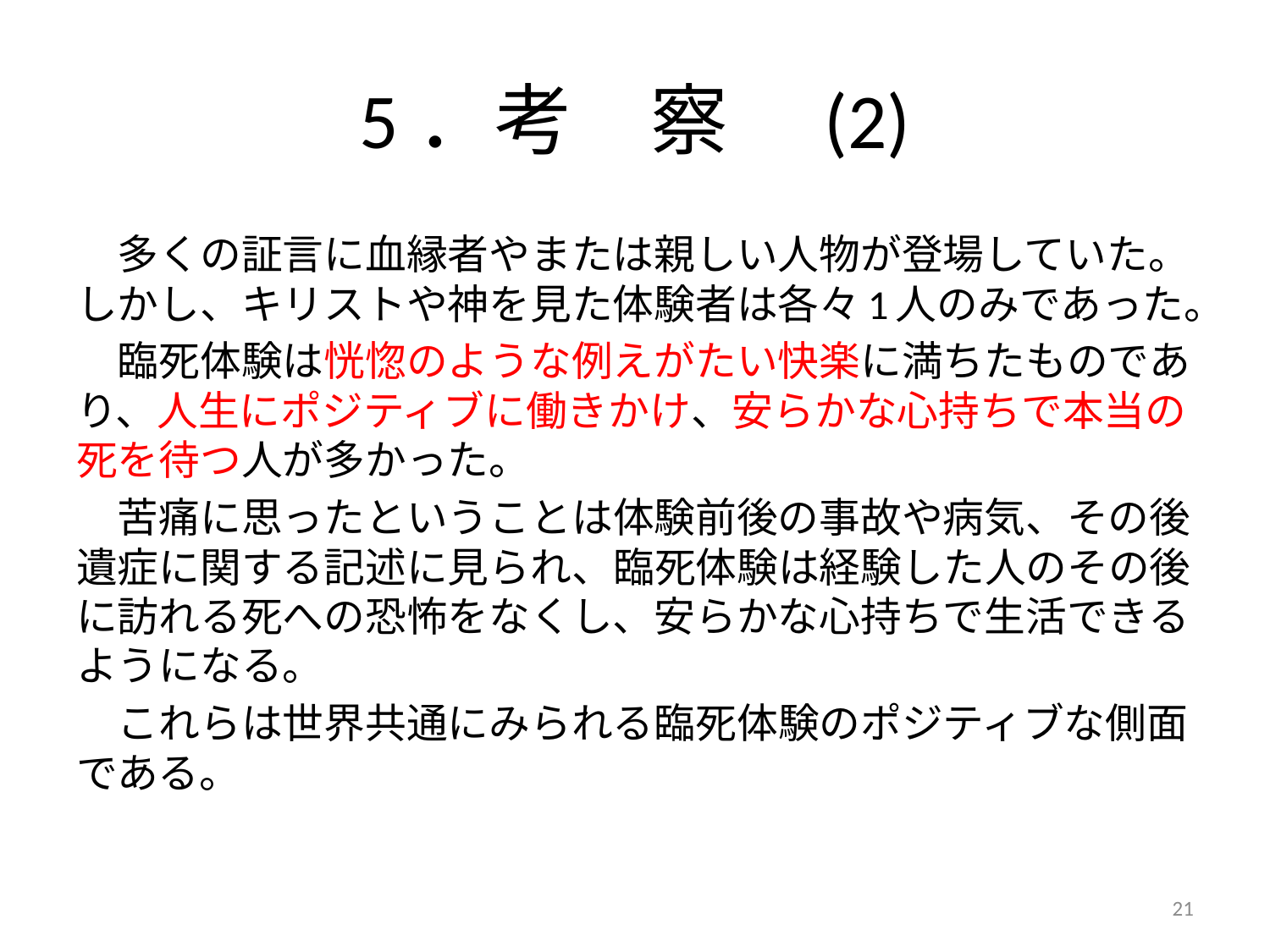

# 5．考　察　(2)
　多くの証言に血縁者やまたは親しい人物が登場していた。しかし、キリストや神を見た体験者は各々1人のみであった。
　臨死体験は恍惚のような例えがたい快楽に満ちたものであり、人生にポジティブに働きかけ、安らかな心持ちで本当の死を待つ人が多かった。
　苦痛に思ったということは体験前後の事故や病気、その後遺症に関する記述に見られ、臨死体験は経験した人のその後に訪れる死への恐怖をなくし、安らかな心持ちで生活できるようになる。
　これらは世界共通にみられる臨死体験のポジティブな側面である。
21